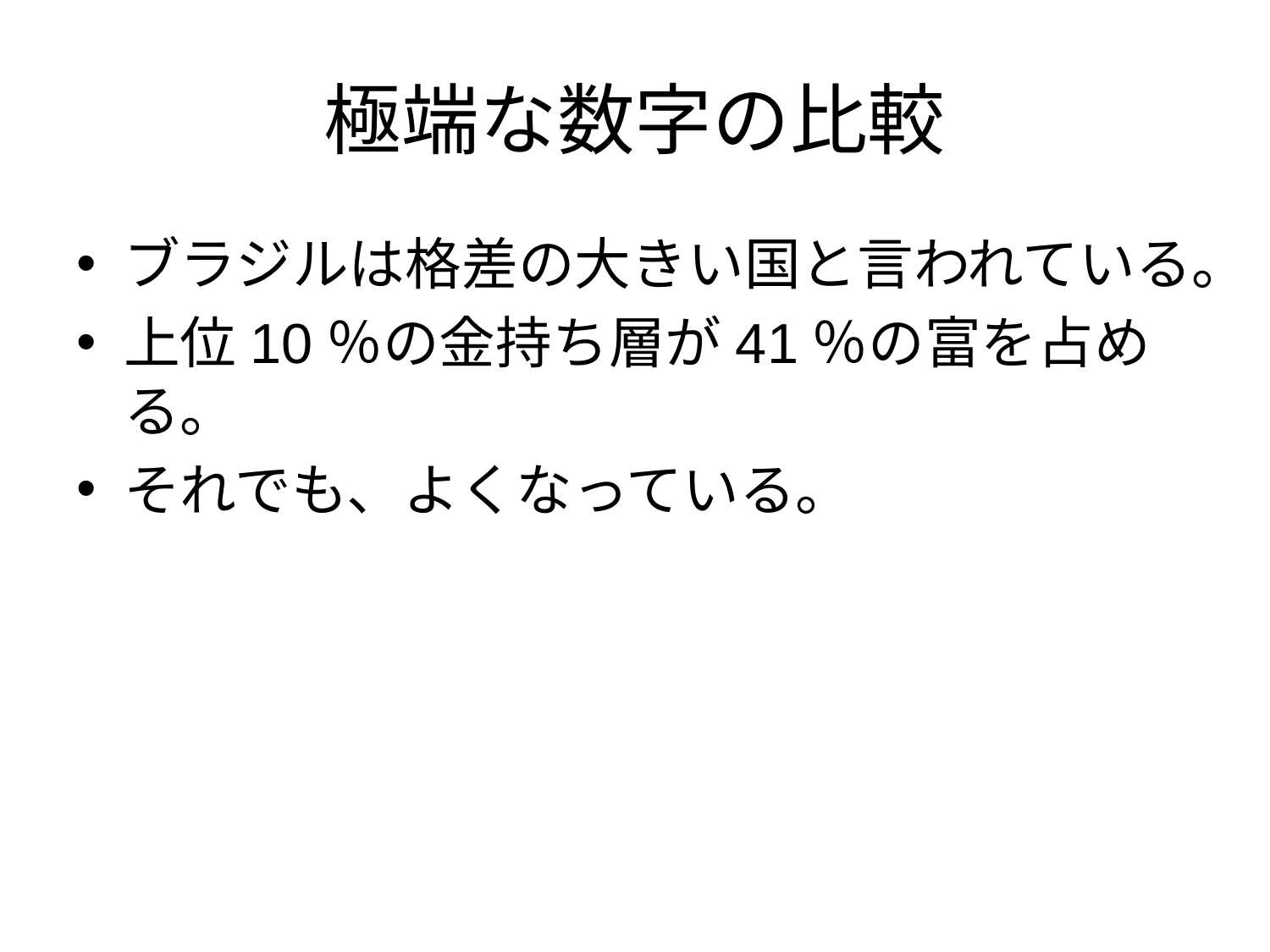

# 極端な数字の比較
ブラジルは格差の大きい国と言われている。
上位10％の金持ち層が41％の富を占める。
それでも、よくなっている。